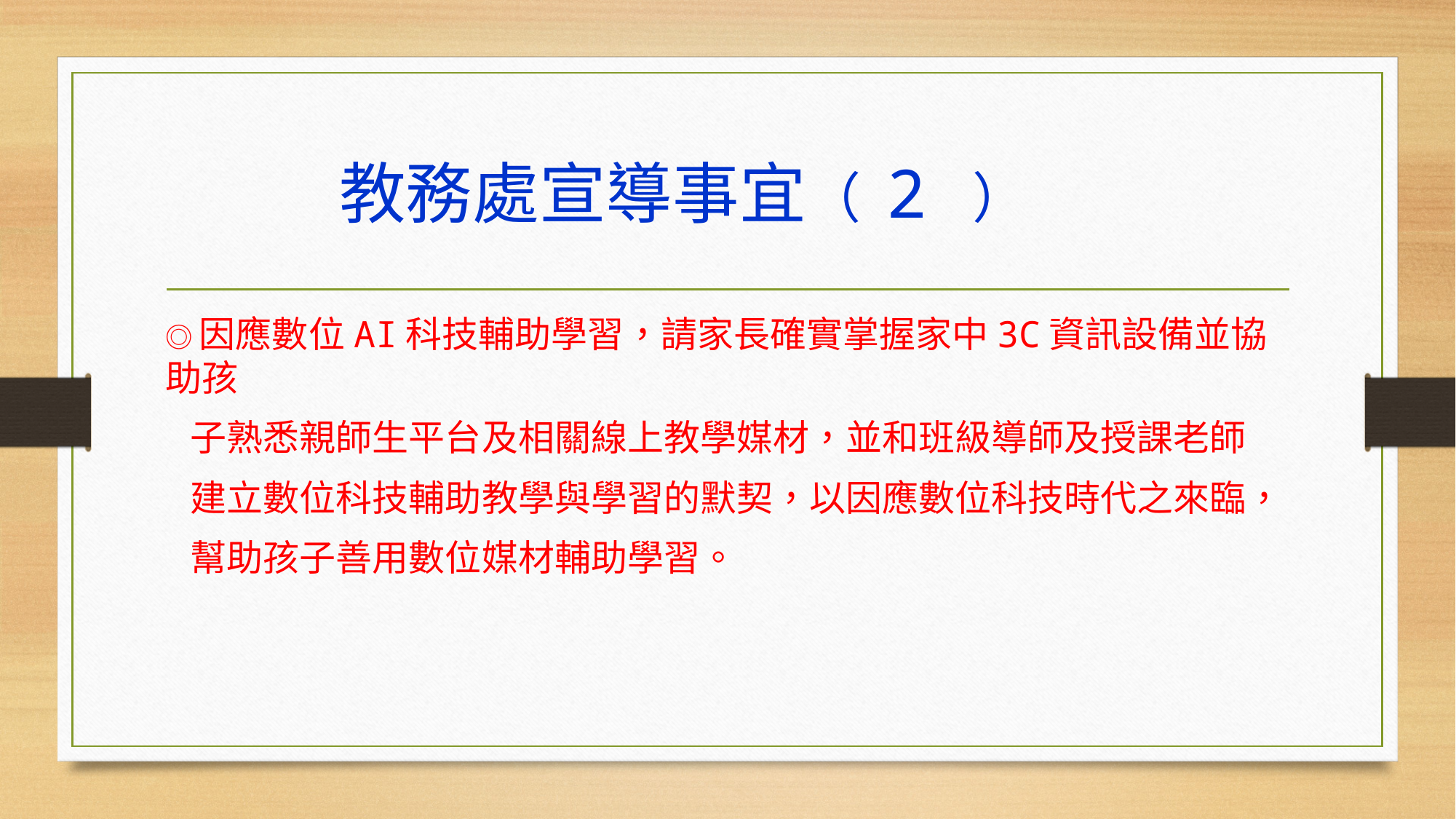

# 教務處宣導事宜（ 2 ）
◎因應數位AI科技輔助學習，請家長確實掌握家中3C資訊設備並協助孩
  子熟悉親師生平台及相關線上教學媒材，並和班級導師及授課老師
  建立數位科技輔助教學與學習的默契，以因應數位科技時代之來臨，
  幫助孩子善用數位媒材輔助學習。